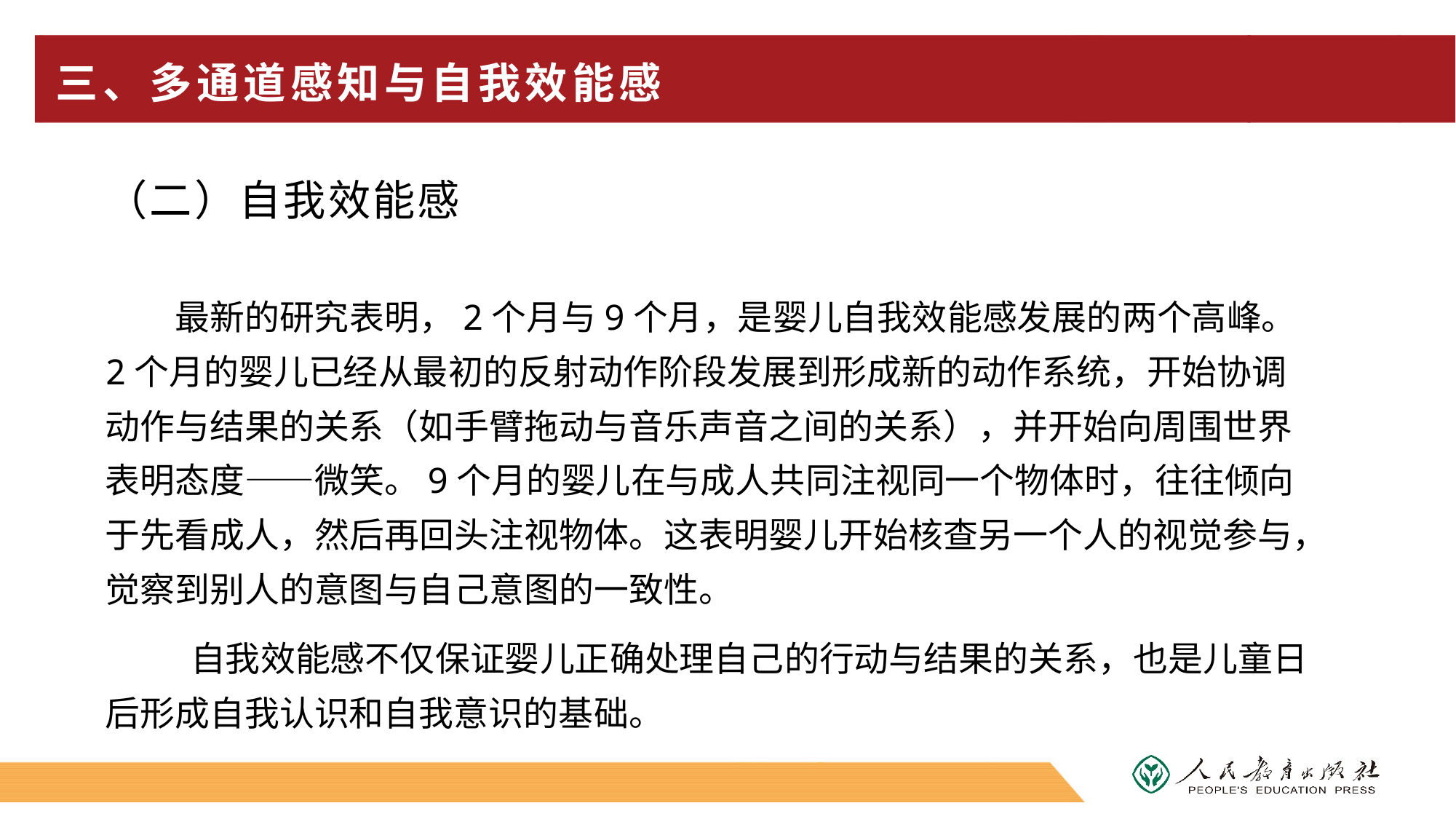

# 三、多通道感知与自我效能感
（二）自我效能感
最新的研究表明，2个月与9个月，是婴儿自我效能感发展的两个高峰。2个月的婴儿已经从最初的反射动作阶段发展到形成新的动作系统，开始协调动作与结果的关系（如手臂拖动与音乐声音之间的关系），并开始向周围世界表明态度——微笑。9个月的婴儿在与成人共同注视同一个物体时，往往倾向于先看成人，然后再回头注视物体。这表明婴儿开始核查另一个人的视觉参与，觉察到别人的意图与自己意图的一致性。
 自我效能感不仅保证婴儿正确处理自己的行动与结果的关系，也是儿童日后形成自我认识和自我意识的基础。